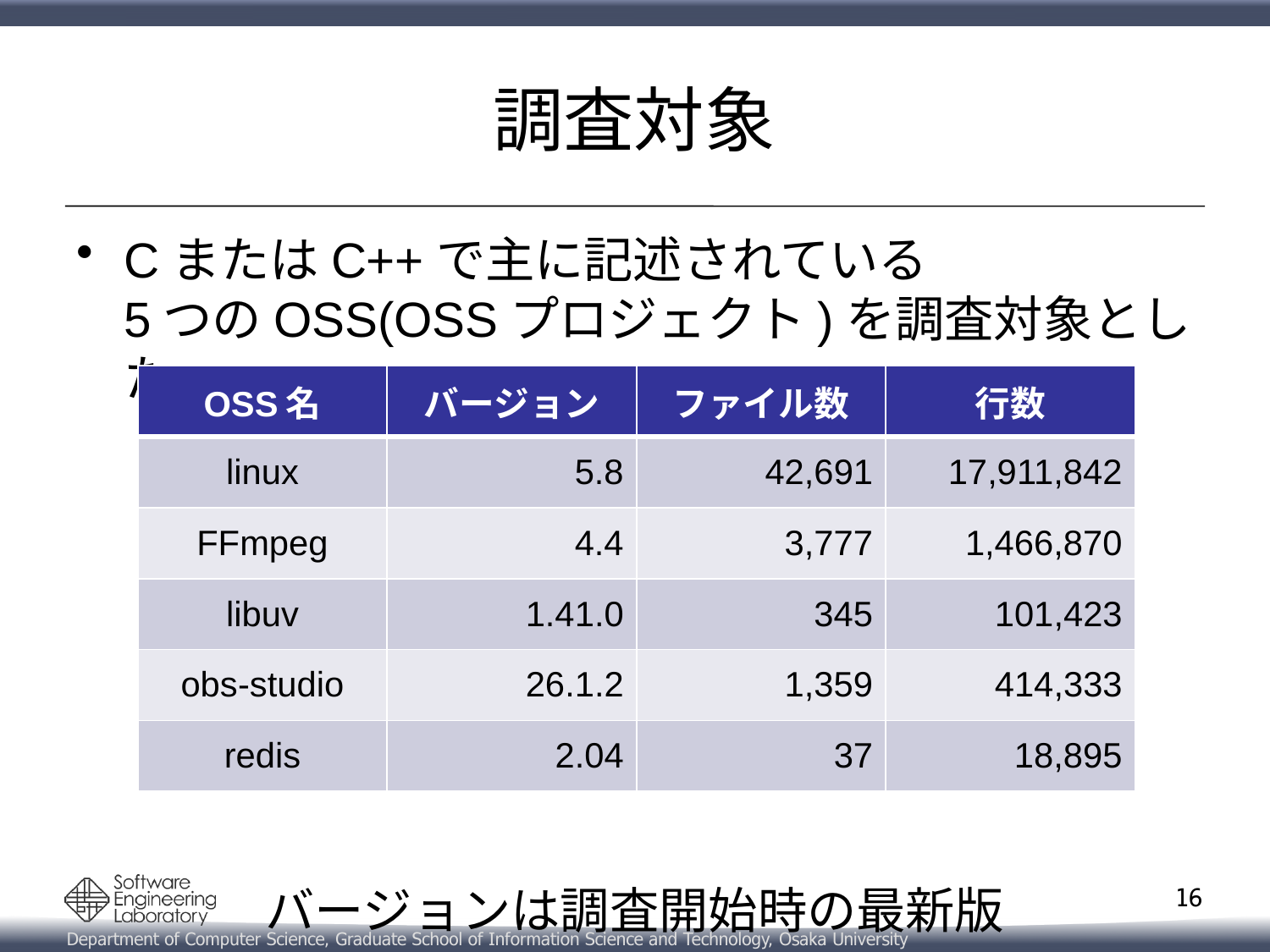

# 調査対象
CまたはC++で主に記述されている
5つのOSS(OSSプロジェクト)を調査対象とした

バージョンは調査開始時の最新版
| OSS名 | バージョン | ファイル数 | 行数 |
| --- | --- | --- | --- |
| linux | 5.8 | 42,691 | 17,911,842 |
| FFmpeg | 4.4 | 3,777 | 1,466,870 |
| libuv | 1.41.0 | 345 | 101,423 |
| obs-studio | 26.1.2 | 1,359 | 414,333 |
| redis | 2.04 | 37 | 18,895 |
16